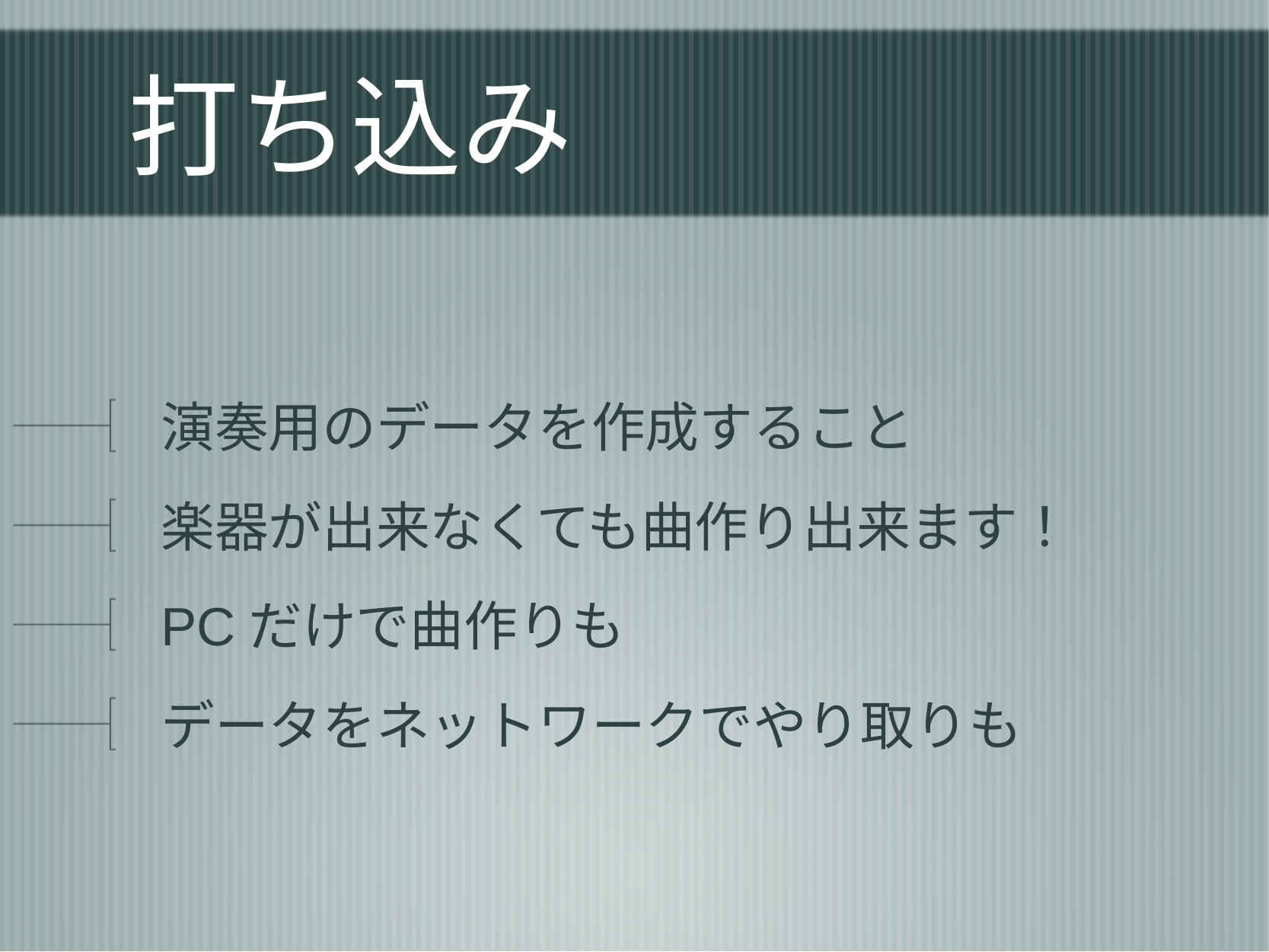

# 打ち込み
演奏用のデータを作成すること
楽器が出来なくても曲作り出来ます！
PCだけで曲作りも
データをネットワークでやり取りも